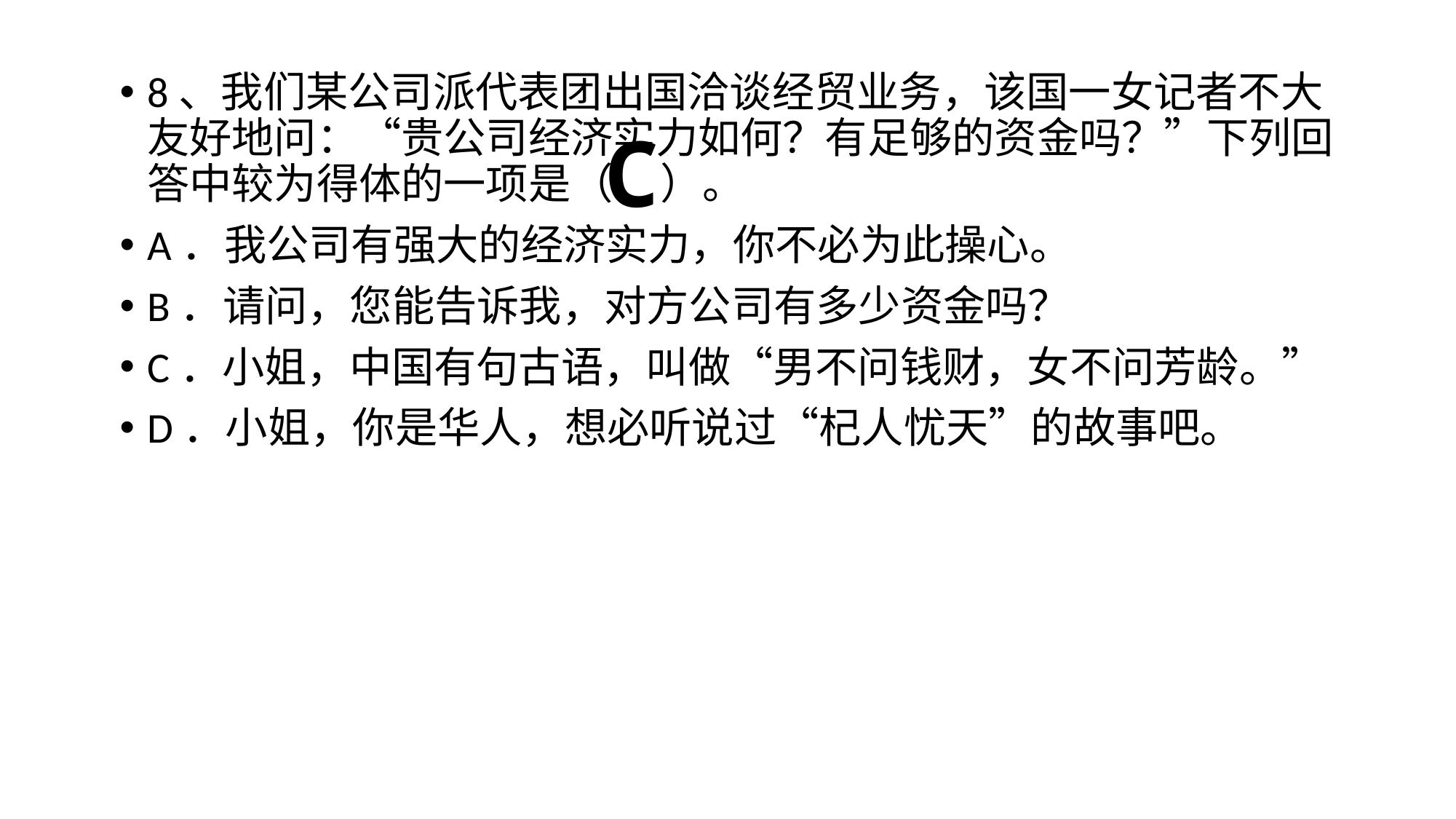

8、我们某公司派代表团出国洽谈经贸业务，该国一女记者不大友好地问：“贵公司经济实力如何？有足够的资金吗？”下列回答中较为得体的一项是（     ）。
A．我公司有强大的经济实力，你不必为此操心。
B．请问，您能告诉我，对方公司有多少资金吗？
C．小姐，中国有句古语，叫做“男不问钱财，女不问芳龄。”
D．小姐，你是华人，想必听说过“杞人忧天”的故事吧。

C